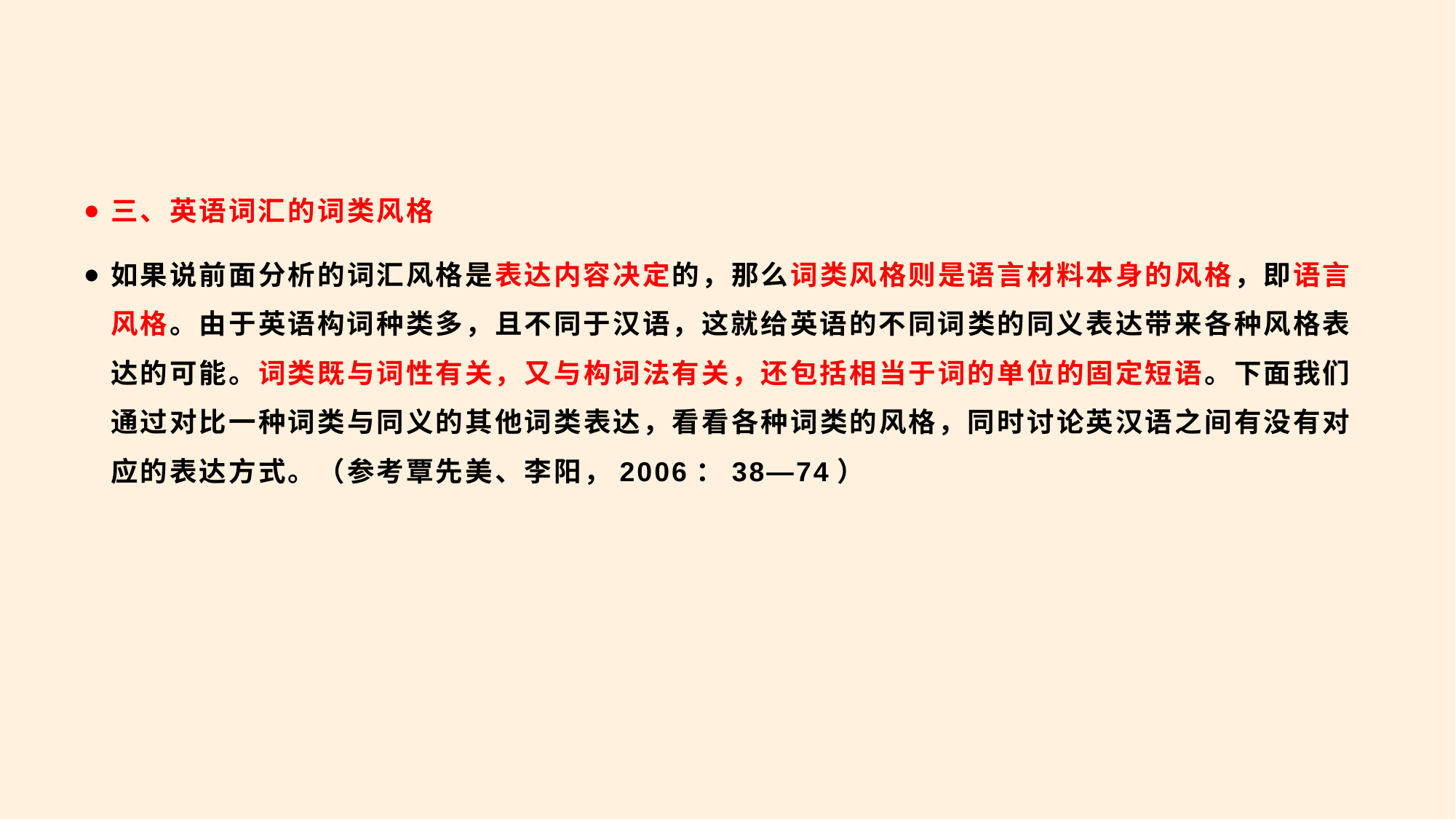

#
三、英语词汇的词类风格
如果说前面分析的词汇风格是表达内容决定的，那么词类风格则是语言材料本身的风格，即语言风格。由于英语构词种类多，且不同于汉语，这就给英语的不同词类的同义表达带来各种风格表达的可能。词类既与词性有关，又与构词法有关，还包括相当于词的单位的固定短语。下面我们通过对比一种词类与同义的其他词类表达，看看各种词类的风格，同时讨论英汉语之间有没有对应的表达方式。（参考覃先美、李阳，2006：38—74）